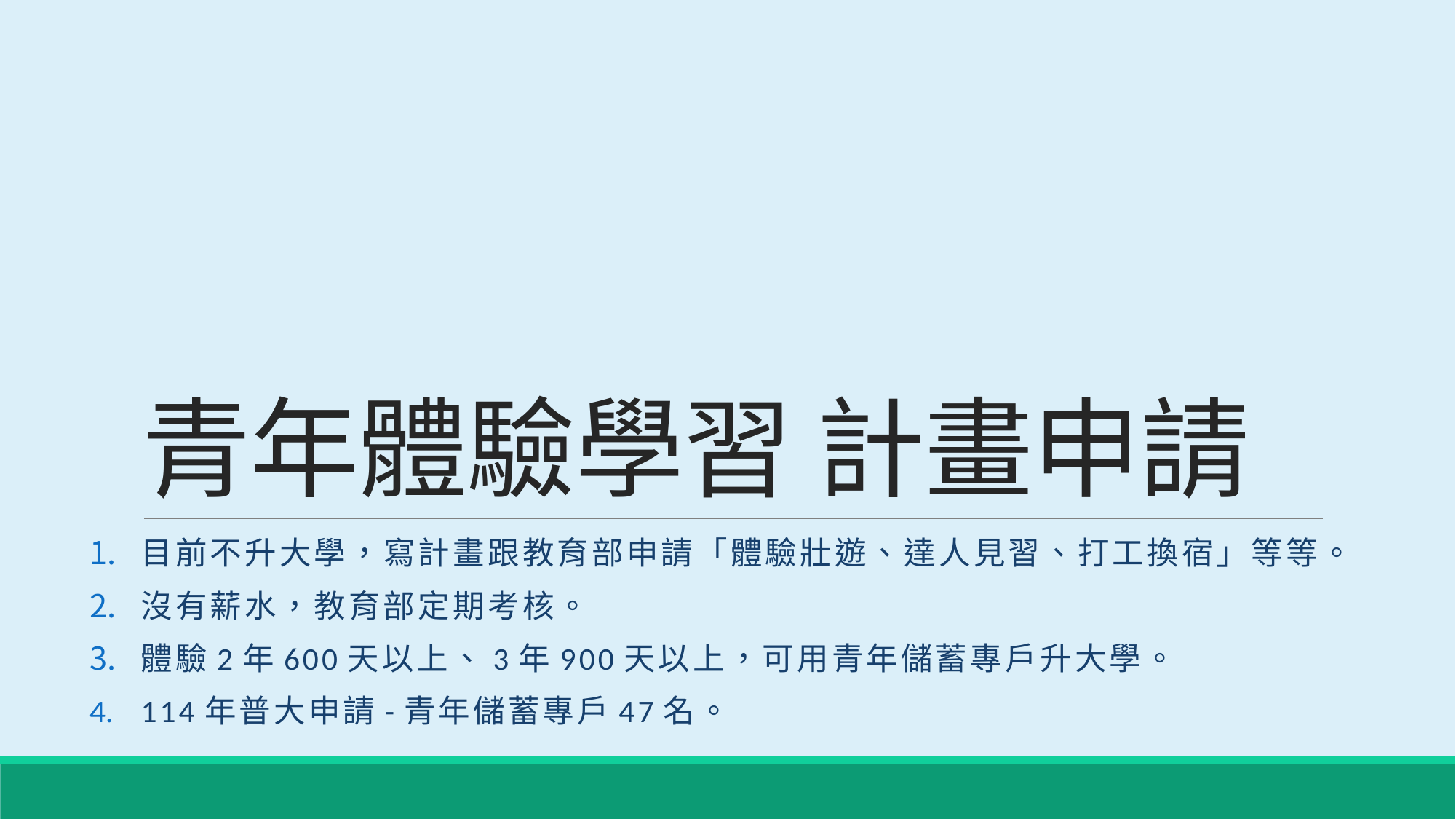

# 青年體驗學習 計畫申請
目前不升大學，寫計畫跟教育部申請「體驗壯遊、達人見習、打工換宿」等等。
沒有薪水，教育部定期考核。
體驗2年600天以上、3年900天以上，可用青年儲蓄專戶升大學。
114年普大申請-青年儲蓄專戶47名。